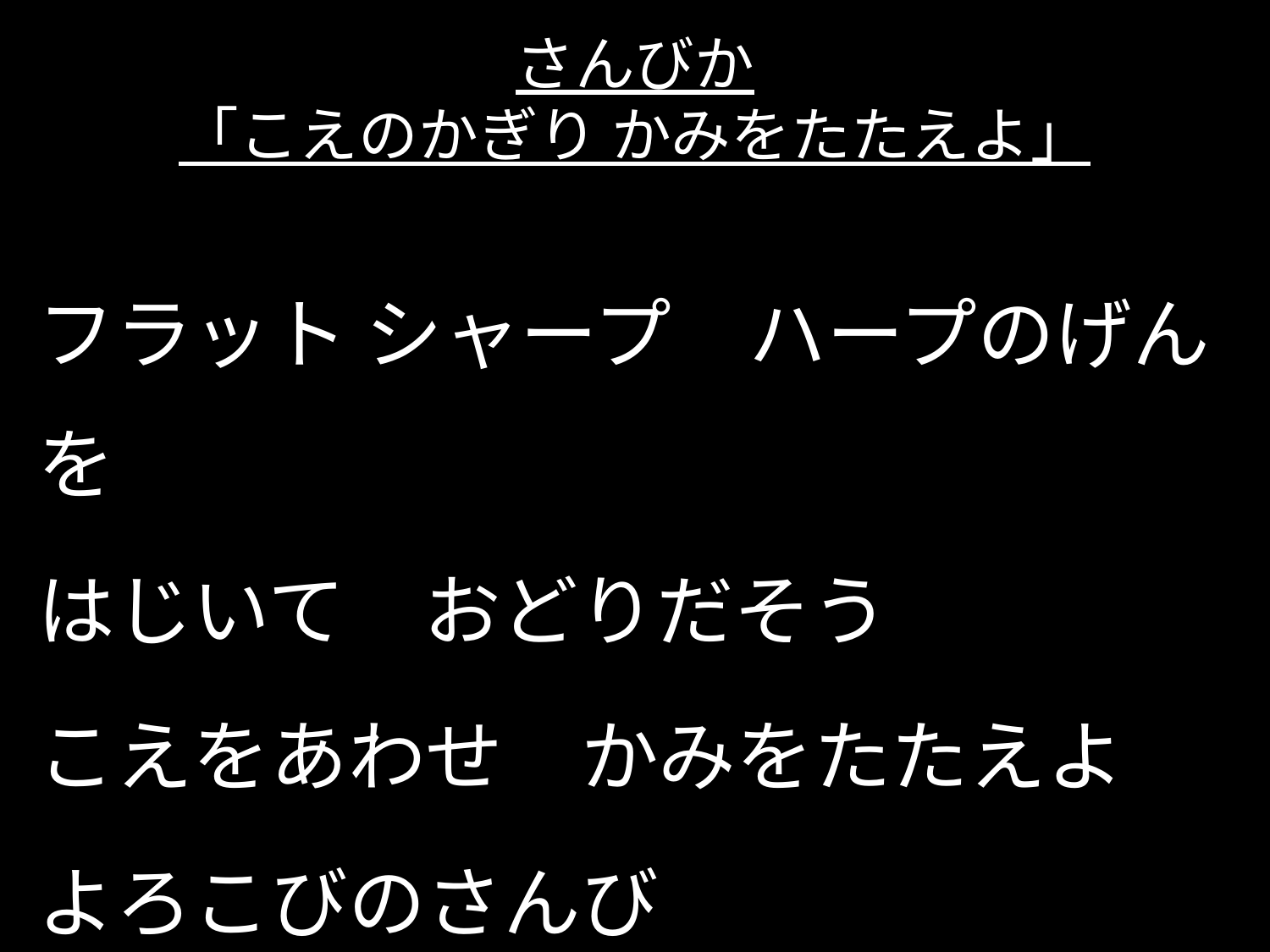

# さんびか 「こえのかぎり かみをたたえよ」
フラット シャープ　ハープのげんを
はじいて　おどりだそう
こえをあわせ　かみをたたえよ
よろこびのさんび